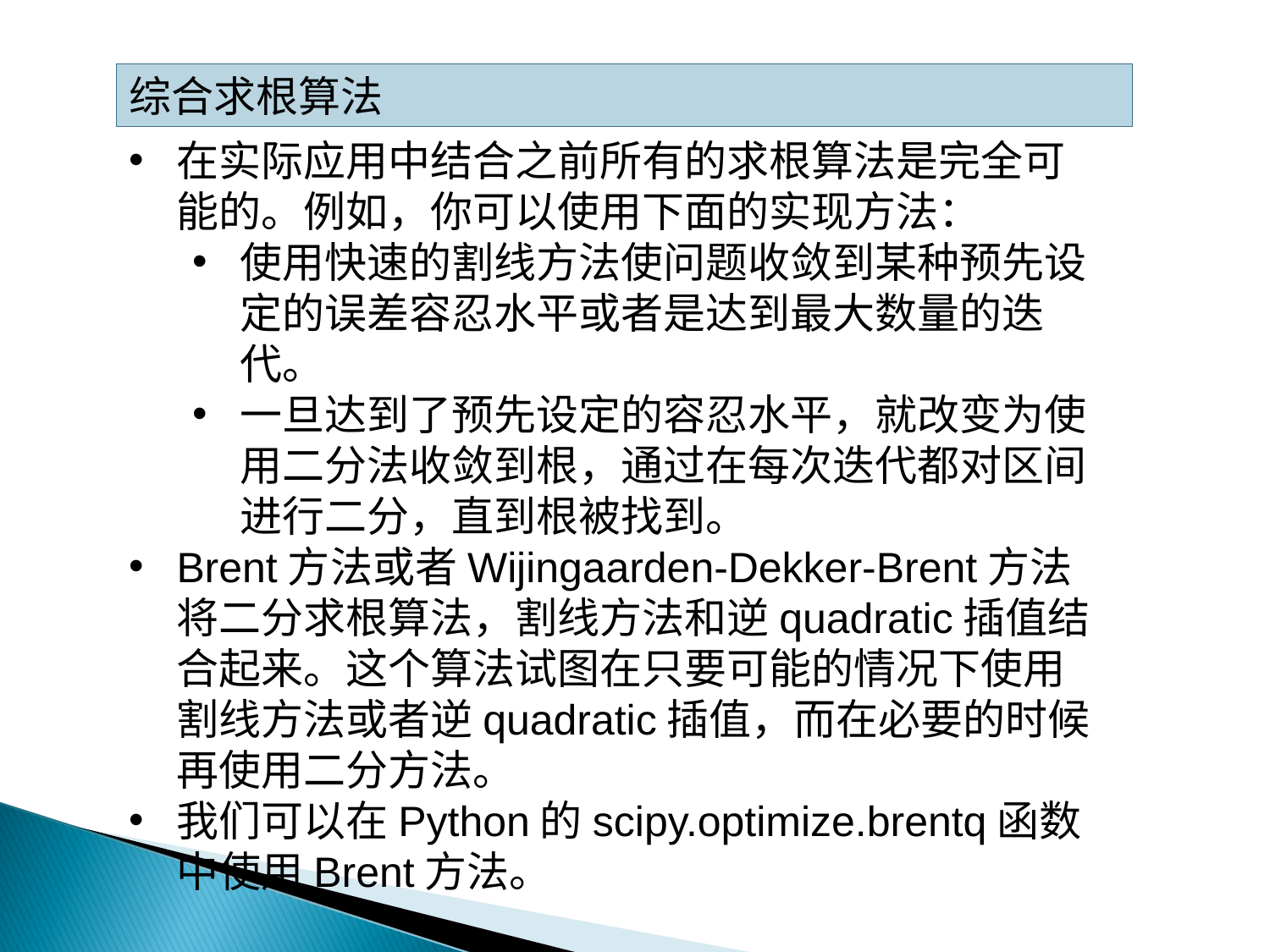

综合求根算法
在实际应用中结合之前所有的求根算法是完全可能的。例如，你可以使用下面的实现方法：
使用快速的割线方法使问题收敛到某种预先设定的误差容忍水平或者是达到最大数量的迭代。
一旦达到了预先设定的容忍水平，就改变为使用二分法收敛到根，通过在每次迭代都对区间进行二分，直到根被找到。
Brent方法或者Wijingaarden-Dekker-Brent方法将二分求根算法，割线方法和逆quadratic插值结合起来。这个算法试图在只要可能的情况下使用割线方法或者逆quadratic插值，而在必要的时候再使用二分方法。
我们可以在Python的scipy.optimize.brentq函数中使用Brent方法。